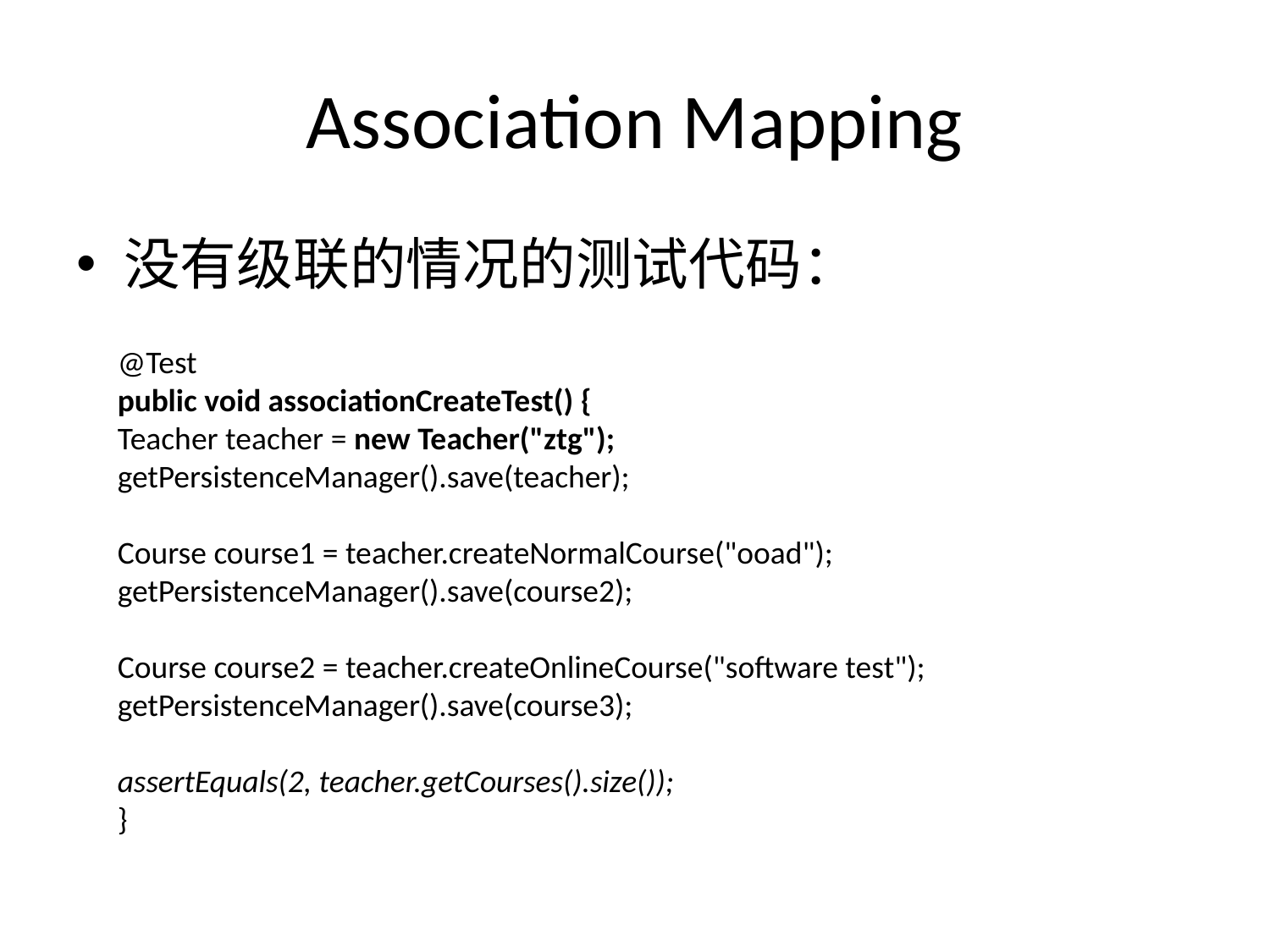

# Association Mapping
没有级联的情况的测试代码：

@Test
public void associationCreateTest() {
Teacher teacher = new Teacher("ztg");
getPersistenceManager().save(teacher);

Course course1 = teacher.createNormalCourse("ooad");
getPersistenceManager().save(course2);

Course course2 = teacher.createOnlineCourse("software test");
getPersistenceManager().save(course3);

assertEquals(2, teacher.getCourses().size());
}